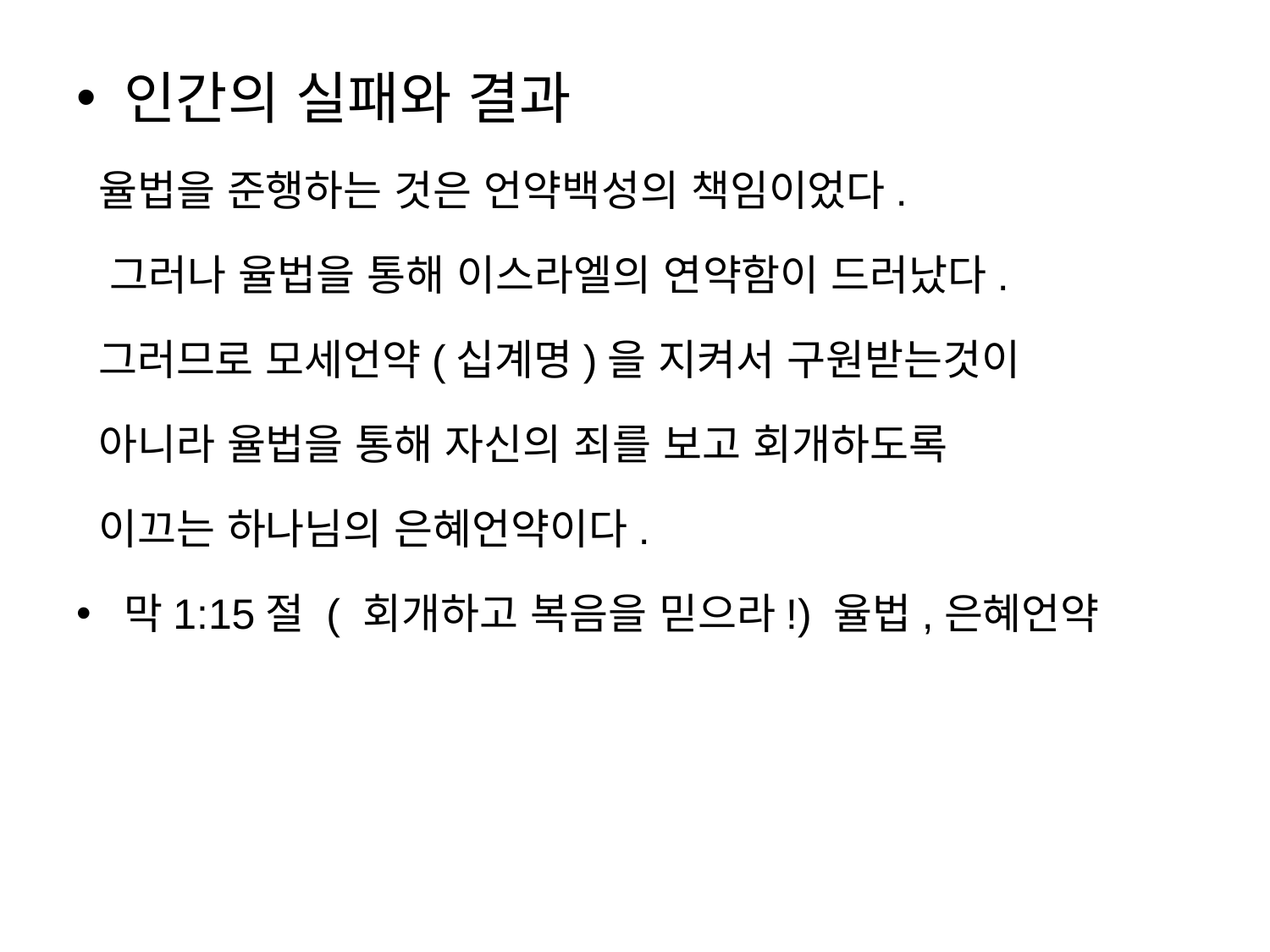

인간의 실패와 결과
 율법을 준행하는 것은 언약백성의 책임이었다.
  그러나 율법을 통해 이스라엘의 연약함이 드러났다.
 그러므로 모세언약(십계명)을 지켜서 구원받는것이
 아니라 율법을 통해 자신의 죄를 보고 회개하도록
 이끄는 하나님의 은혜언약이다.
막1:15절 ( 회개하고 복음을 믿으라!) 율법,은혜언약